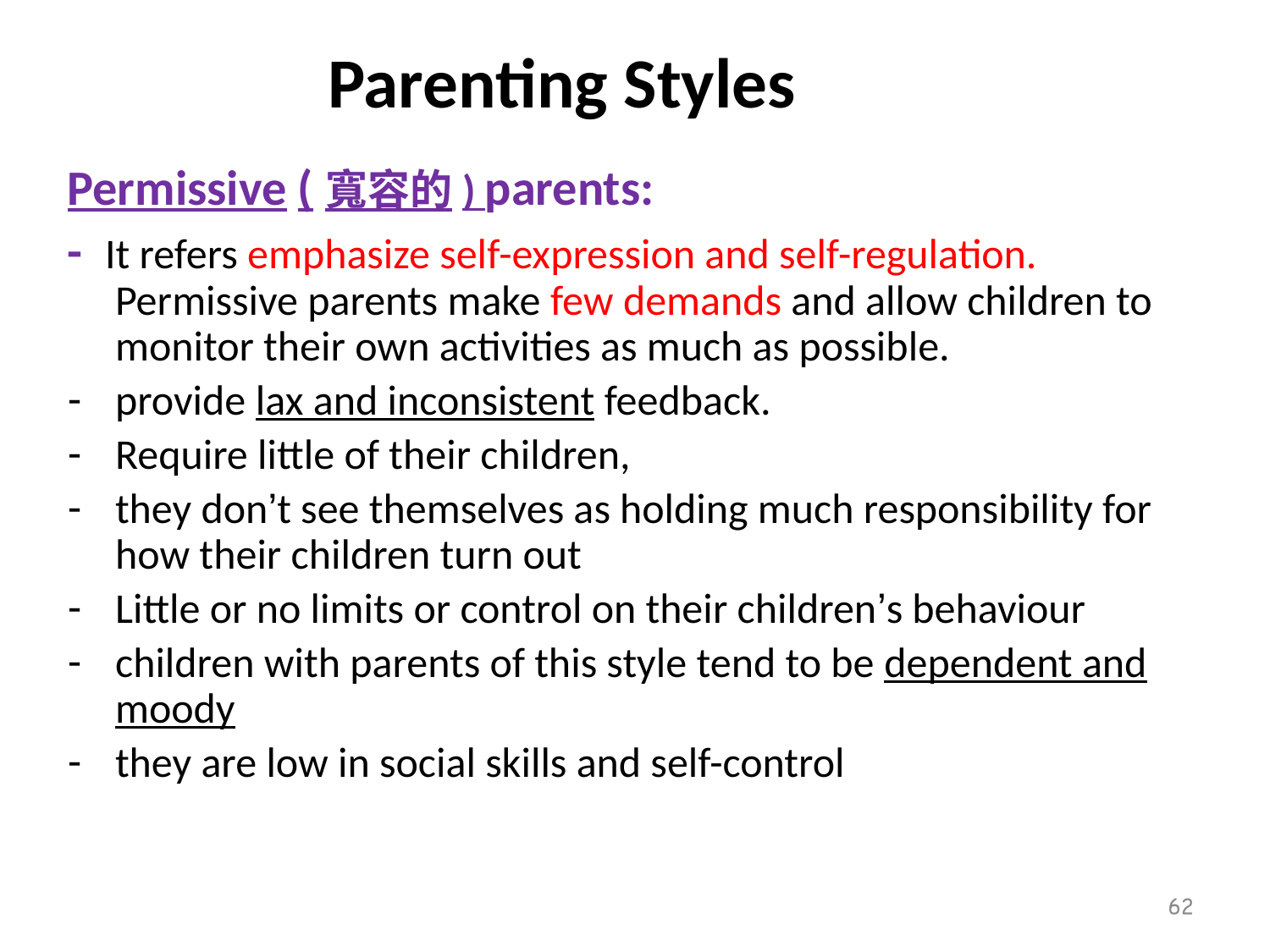

# Parenting Styles
Permissive (寬容的) parents:
-  It refers emphasize self-expression and self-regulation. Permissive parents make few demands and allow children to monitor their own activities as much as possible.
provide lax and inconsistent feedback.
Require little of their children,
they don’t see themselves as holding much responsibility for how their children turn out
Little or no limits or control on their children’s behaviour
children with parents of this style tend to be dependent and moody
they are low in social skills and self-control
62